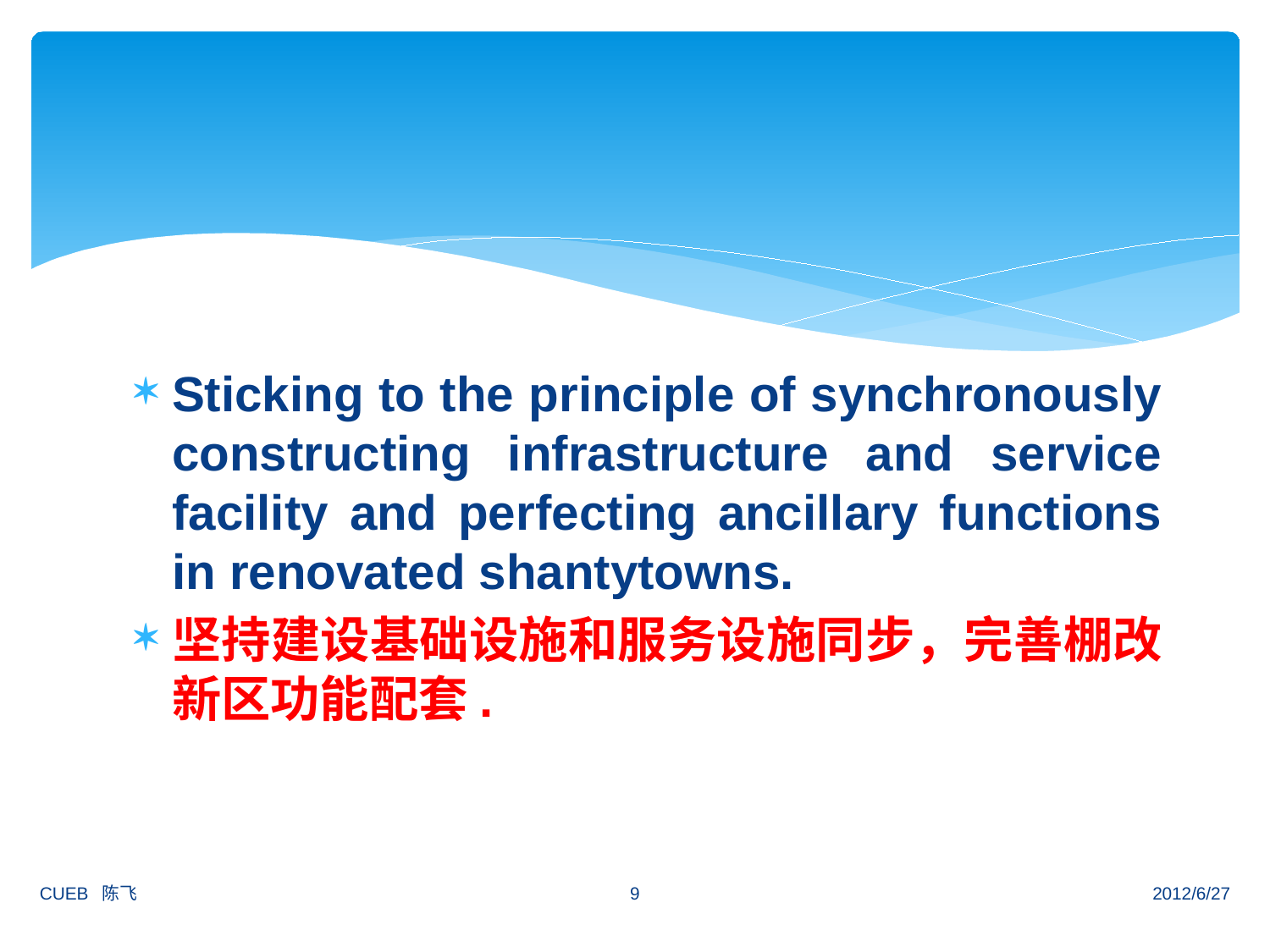

#
Sticking to the principle of synchronously constructing infrastructure and service facility and perfecting ancillary functions in renovated shantytowns.
坚持建设基础设施和服务设施同步，完善棚改新区功能配套.
9
CUEB  陈飞
2012/6/27